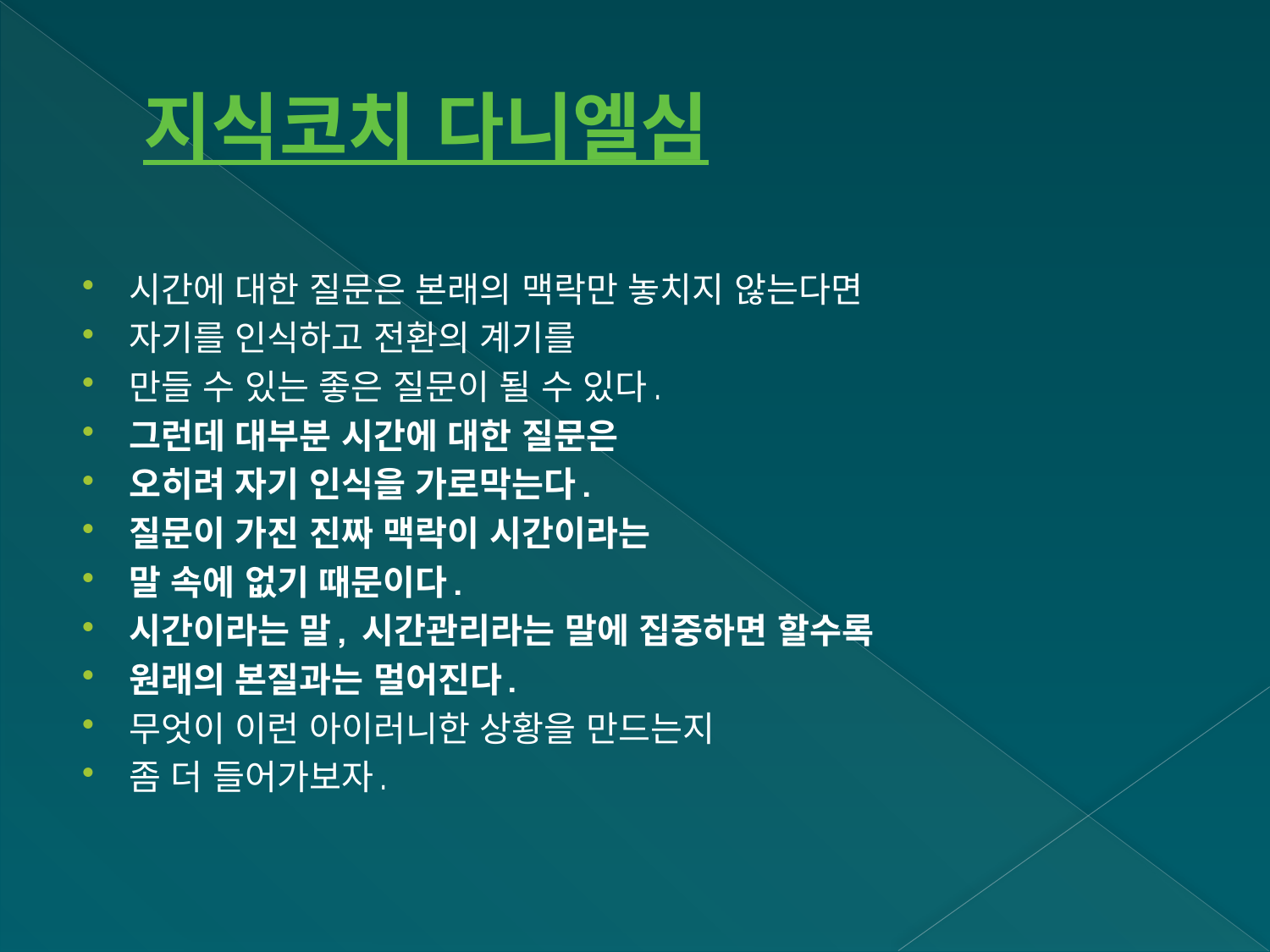

# 지식코치 다니엘심
시간에 대한 질문은 본래의 맥락만 놓치지 않는다면
자기를 인식하고 전환의 계기를
만들 수 있는 좋은 질문이 될 수 있다.
그런데 대부분 시간에 대한 질문은
오히려 자기 인식을 가로막는다.
질문이 가진 진짜 맥락이 시간이라는
말 속에 없기 때문이다.
시간이라는 말, 시간관리라는 말에 집중하면 할수록
원래의 본질과는 멀어진다.
무엇이 이런 아이러니한 상황을 만드는지
좀 더 들어가보자.